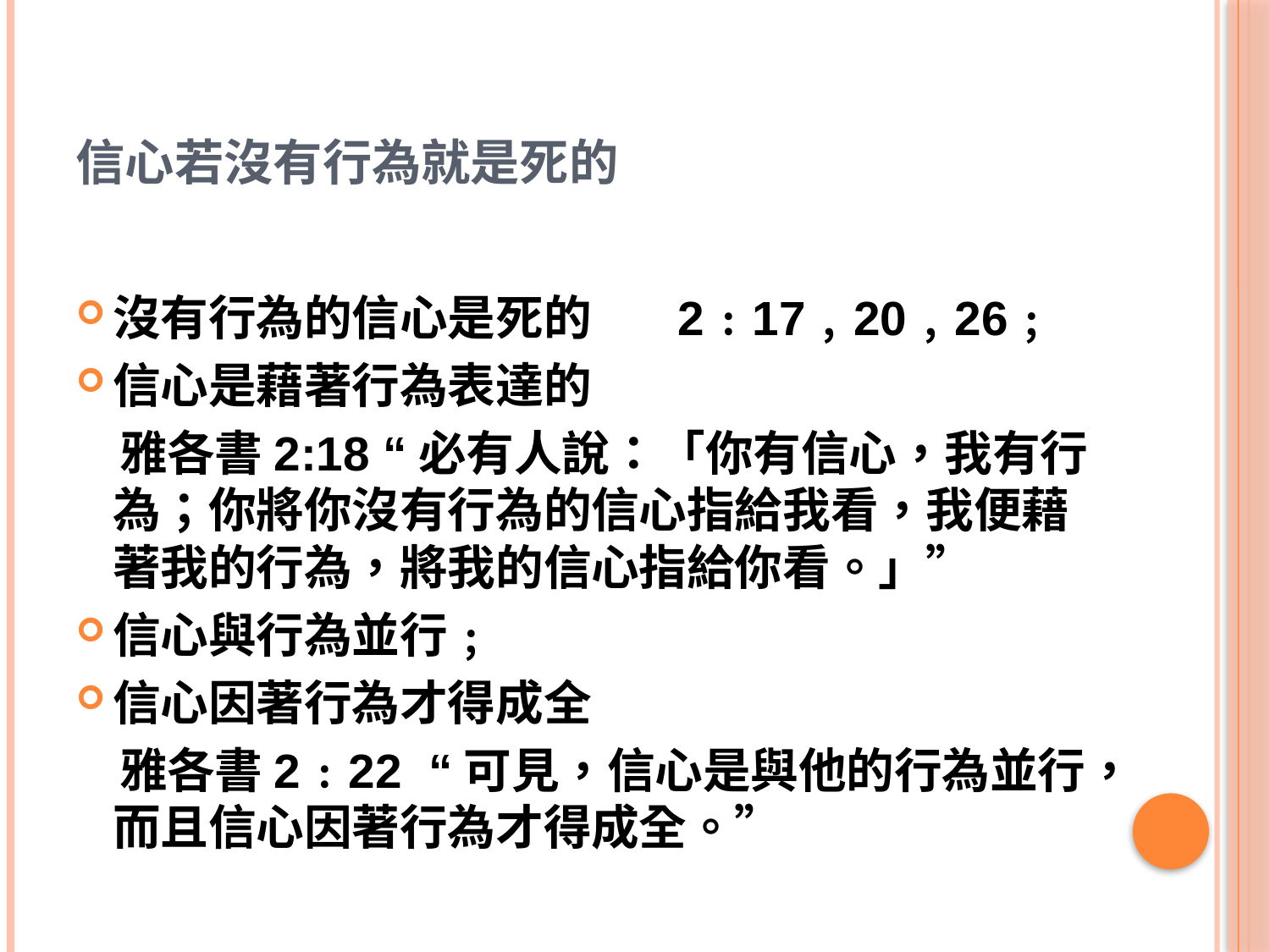

# 信心若沒有行為就是死的

沒有行為的信心是死的       2﹕17﹐20﹐26﹔
信心是藉著行為表達的
   雅各書2:18 “必有人說：「你有信心，我有行為；你將你沒有行為的信心指給我看，我便藉著我的行為，將我的信心指給你看。」”
信心與行為並行﹔
信心因著行為才得成全
   雅各書2﹕22  “可見，信心是與他的行為並行，而且信心因著行為才得成全。”